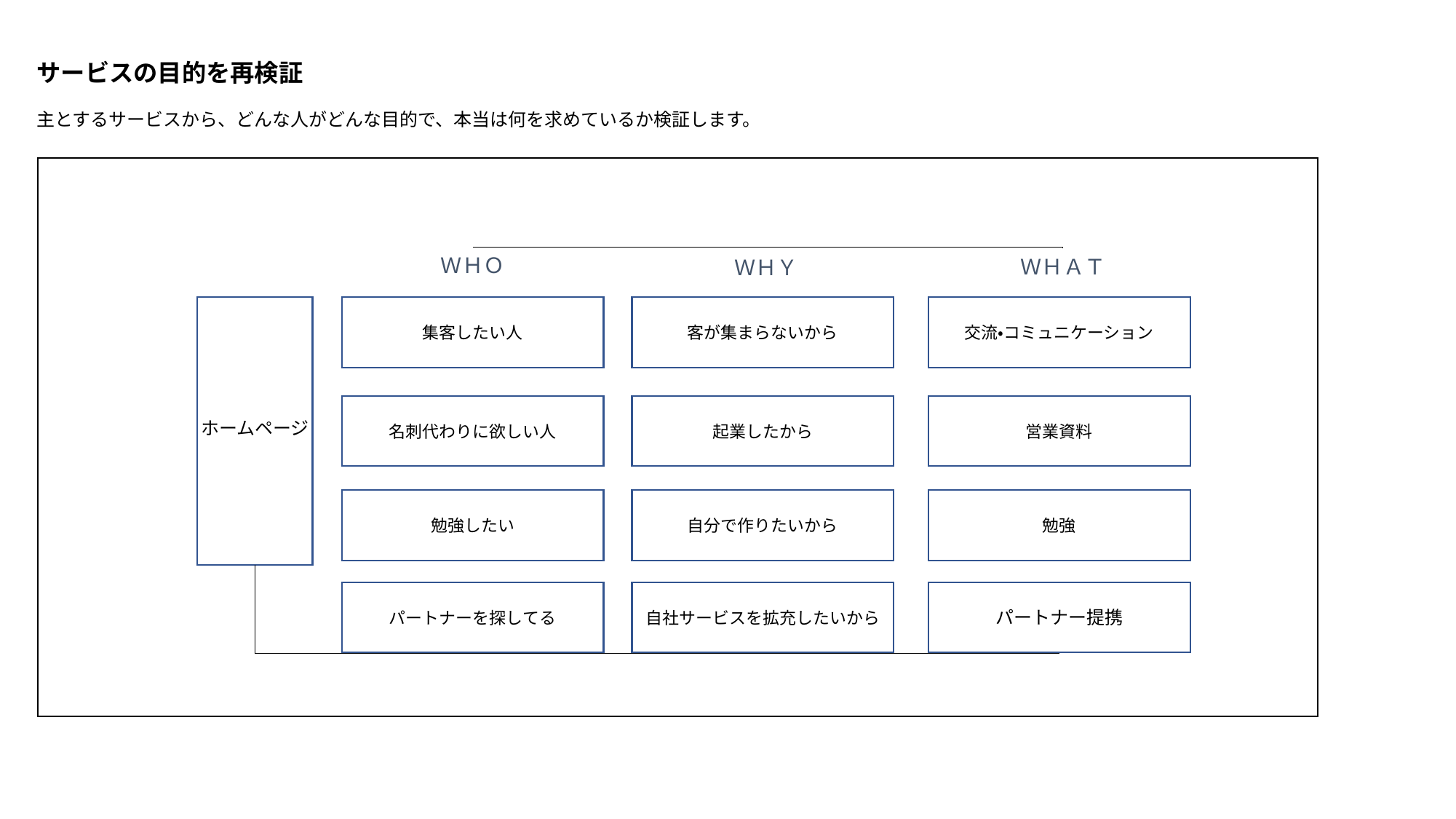

サービスの目的を再検証
主とするサービスから、どんな人がどんな目的で、本当は何を求めているか検証します。

ＷＨＯ
ＷＨＡＴ
ＷＨＹ

集客したい人
客が集まらないから
交流・コミュニケーション
名刺代わりに欲しい人
起業したから
営業資料
ホームページ
勉強したい
自分で作りたいから
勉強
パートナーを探してる
自社サービスを拡充したいから
パートナー提携